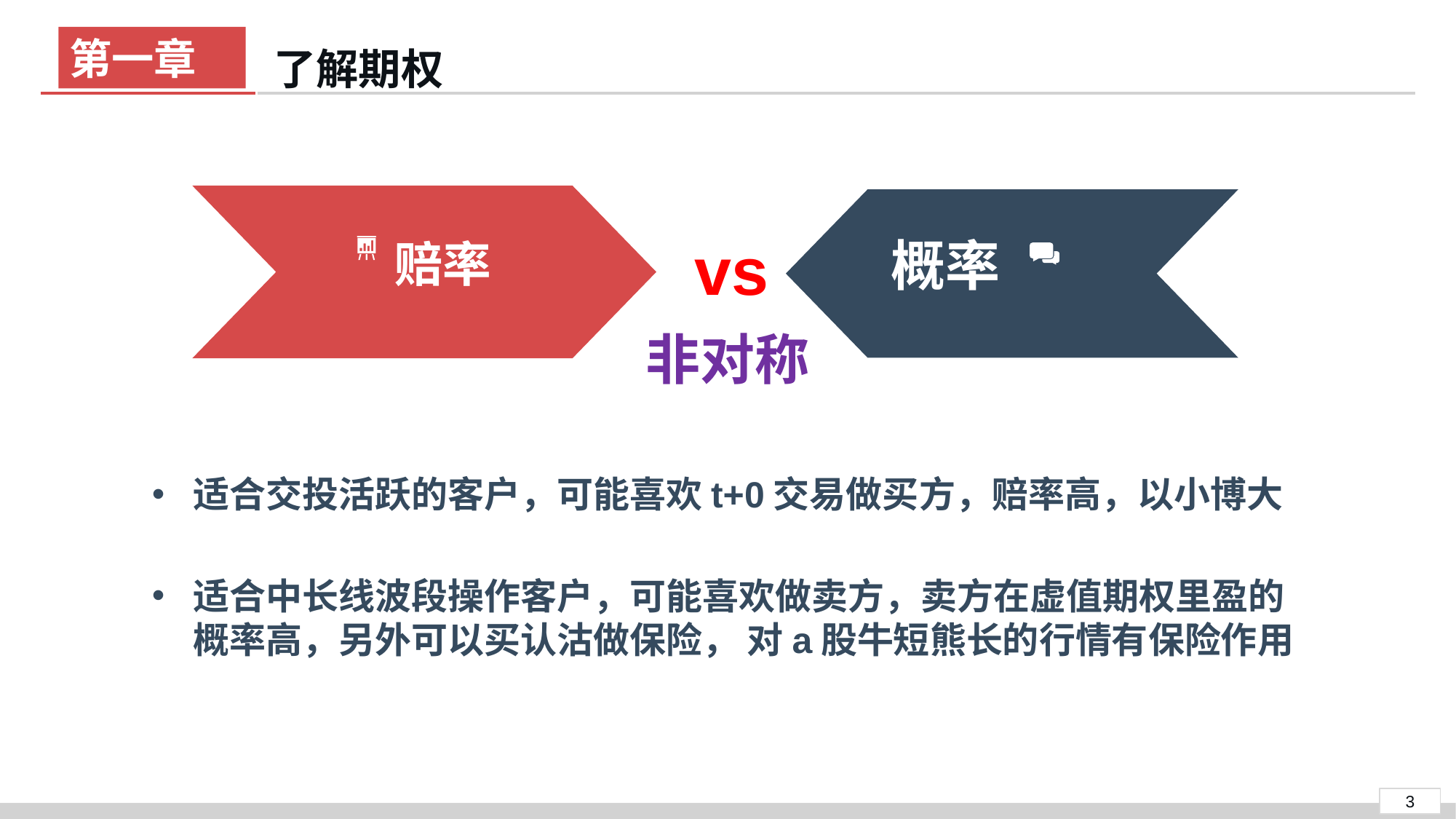

第一章
了解期权

vs
赔率

概率
非对称
适合交投活跃的客户，可能喜欢t+0交易做买方，赔率高，以小博大

适合中长线波段操作客户，可能喜欢做卖方，卖方在虚值期权里盈的概率高，另外可以买认沽做保险， 对a股牛短熊长的行情有保险作用